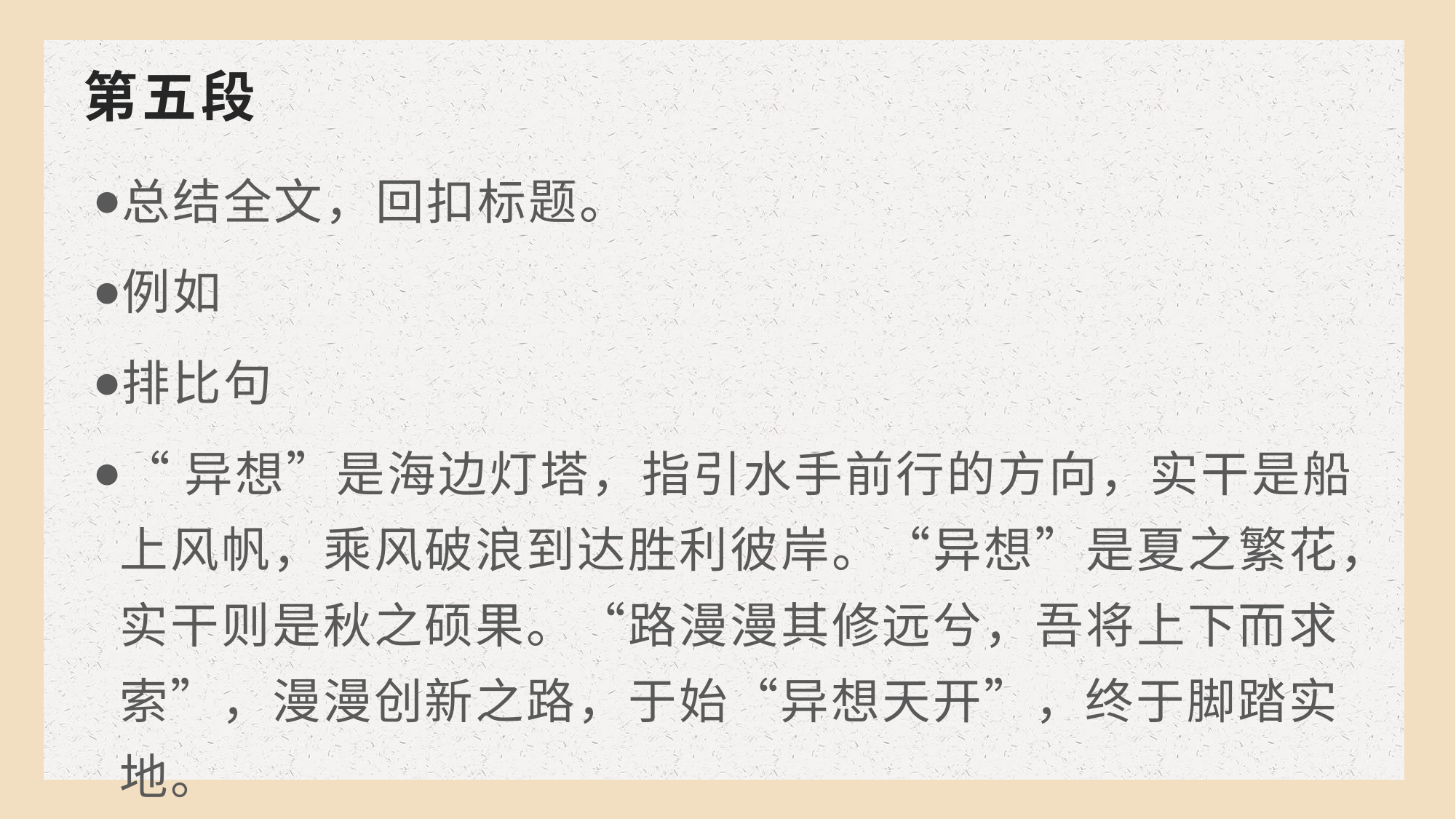

# 第五段
总结全文，回扣标题。
例如
排比句
“异想”是海边灯塔，指引水手前行的方向，实干是船上风帆，乘风破浪到达胜利彼岸。“异想”是夏之繁花，实干则是秋之硕果。“路漫漫其修远兮，吾将上下而求索”，漫漫创新之路，于始“异想天开”，终于脚踏实地。